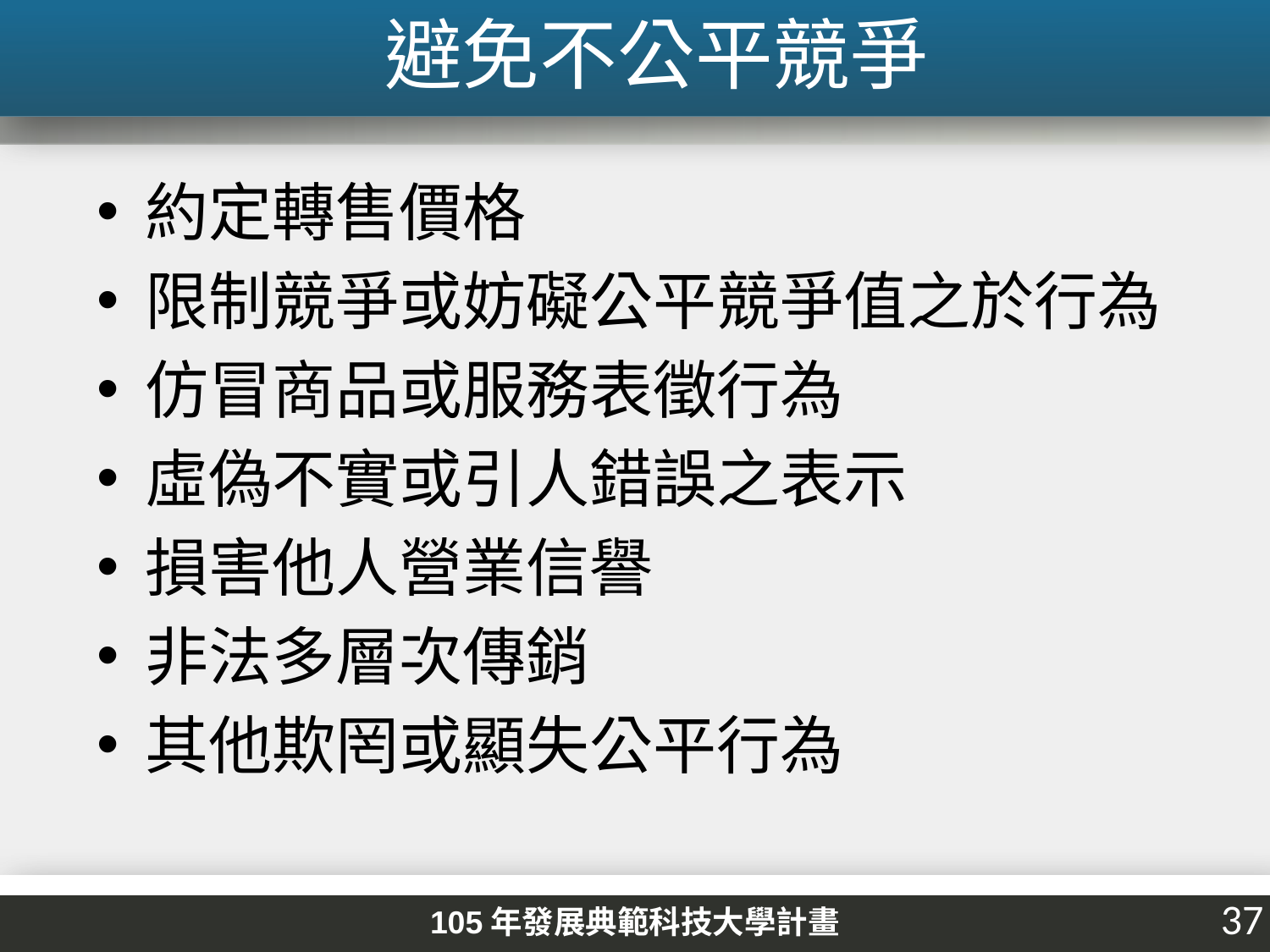

# 避免不公平競爭
約定轉售價格
限制競爭或妨礙公平競爭值之於行為
仿冒商品或服務表徵行為
虛偽不實或引人錯誤之表示
損害他人營業信譽
非法多層次傳銷
其他欺罔或顯失公平行為